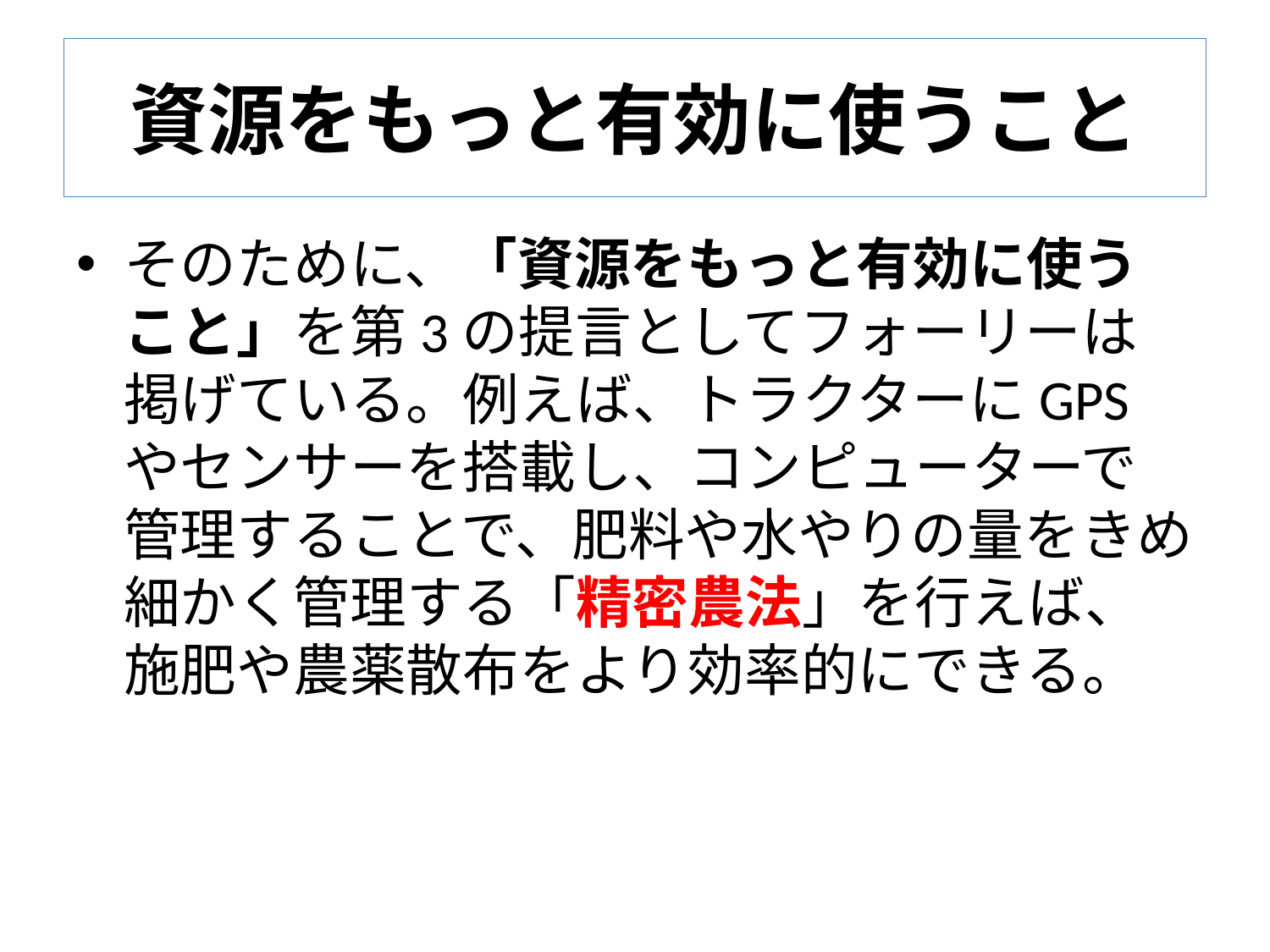

# 資源をもっと有効に使うこと
そのために、「資源をもっと有効に使うこと」を第3の提言としてフォーリーは掲げている。例えば、トラクターにGPSやセンサーを搭載し、コンピューターで管理することで、肥料や水やりの量をきめ細かく管理する「精密農法」を行えば、施肥や農薬散布をより効率的にできる。